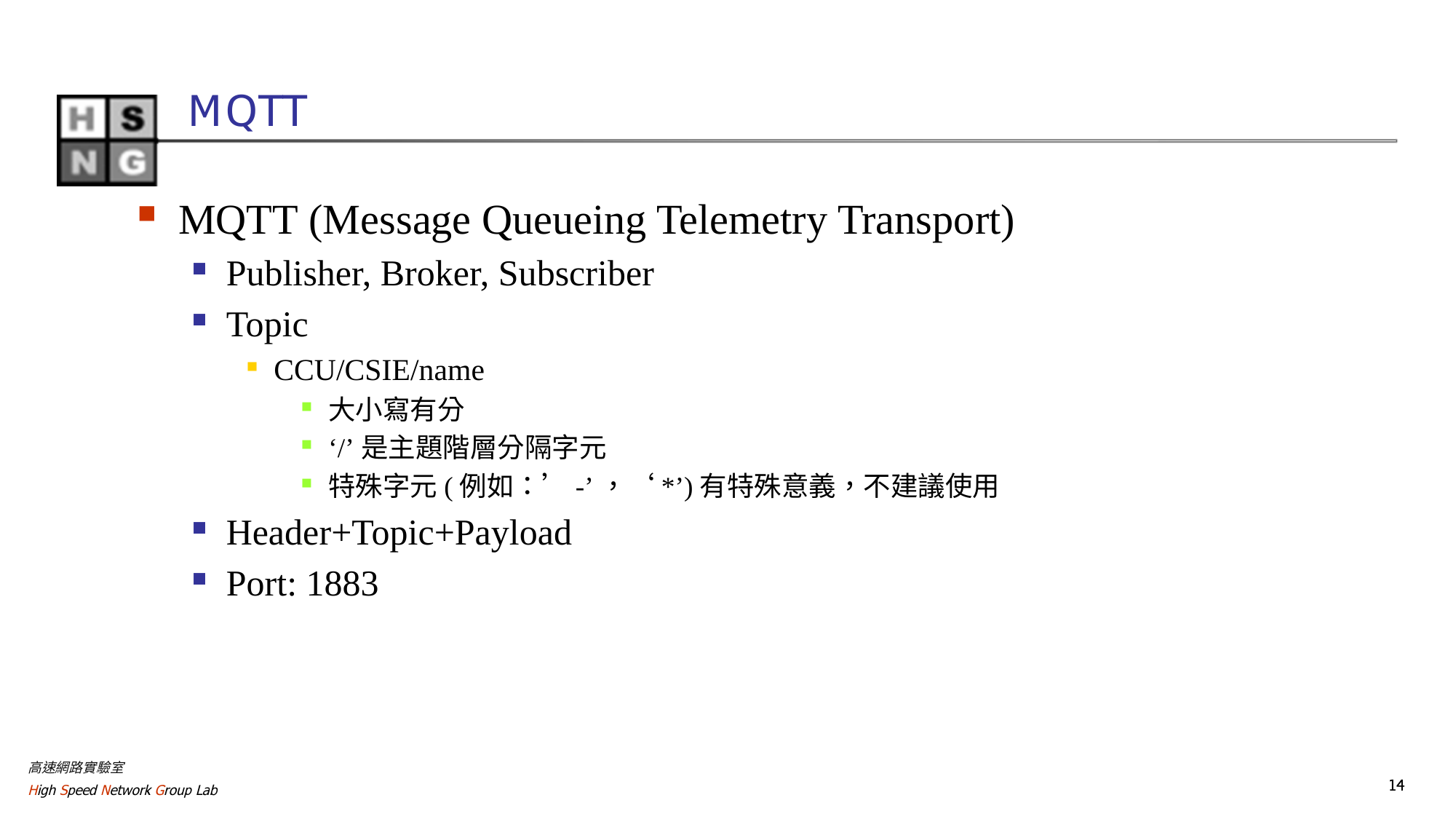

# MQTT
MQTT (Message Queueing Telemetry Transport)
Publisher, Broker, Subscriber
Topic
CCU/CSIE/name
大小寫有分
‘/’是主題階層分隔字元
特殊字元(例如：’-’，‘*’)有特殊意義，不建議使用
Header+Topic+Payload
Port: 1883